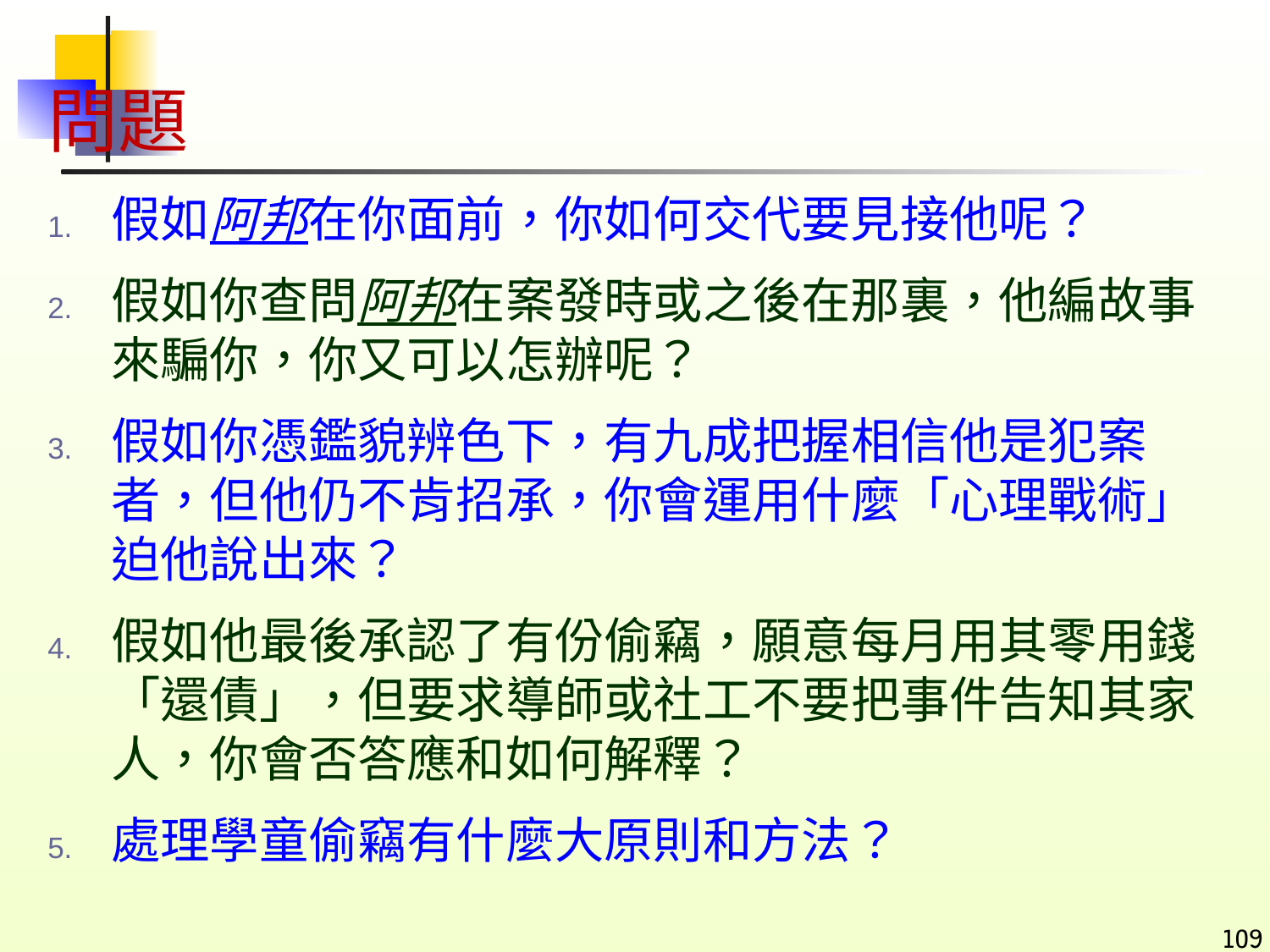

問題
假如阿邦在你面前，你如何交代要見接他呢？
假如你查問阿邦在案發時或之後在那裏，他編故事來騙你，你又可以怎辦呢？
假如你憑鑑貌辨色下，有九成把握相信他是犯案者，但他仍不肯招承，你會運用什麼「心理戰術」迫他說出來？
假如他最後承認了有份偷竊，願意每月用其零用錢「還債」，但要求導師或社工不要把事件告知其家人，你會否答應和如何解釋？
處理學童偷竊有什麼大原則和方法？
109